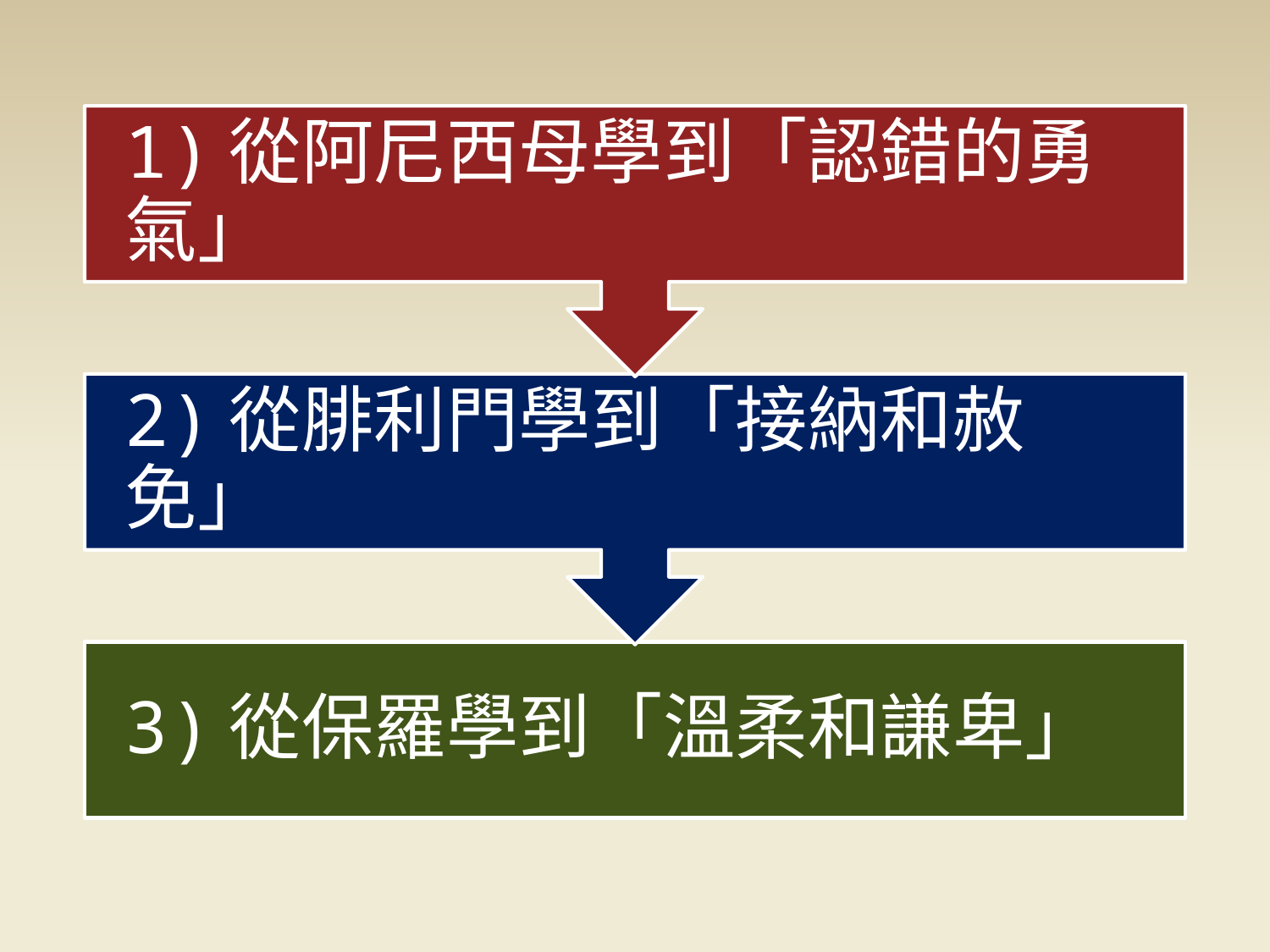

3)從保羅學到「溫柔和謙卑」
2)從腓利門學到「接納和赦免」
1)從阿尼西母學到「認錯的勇氣」